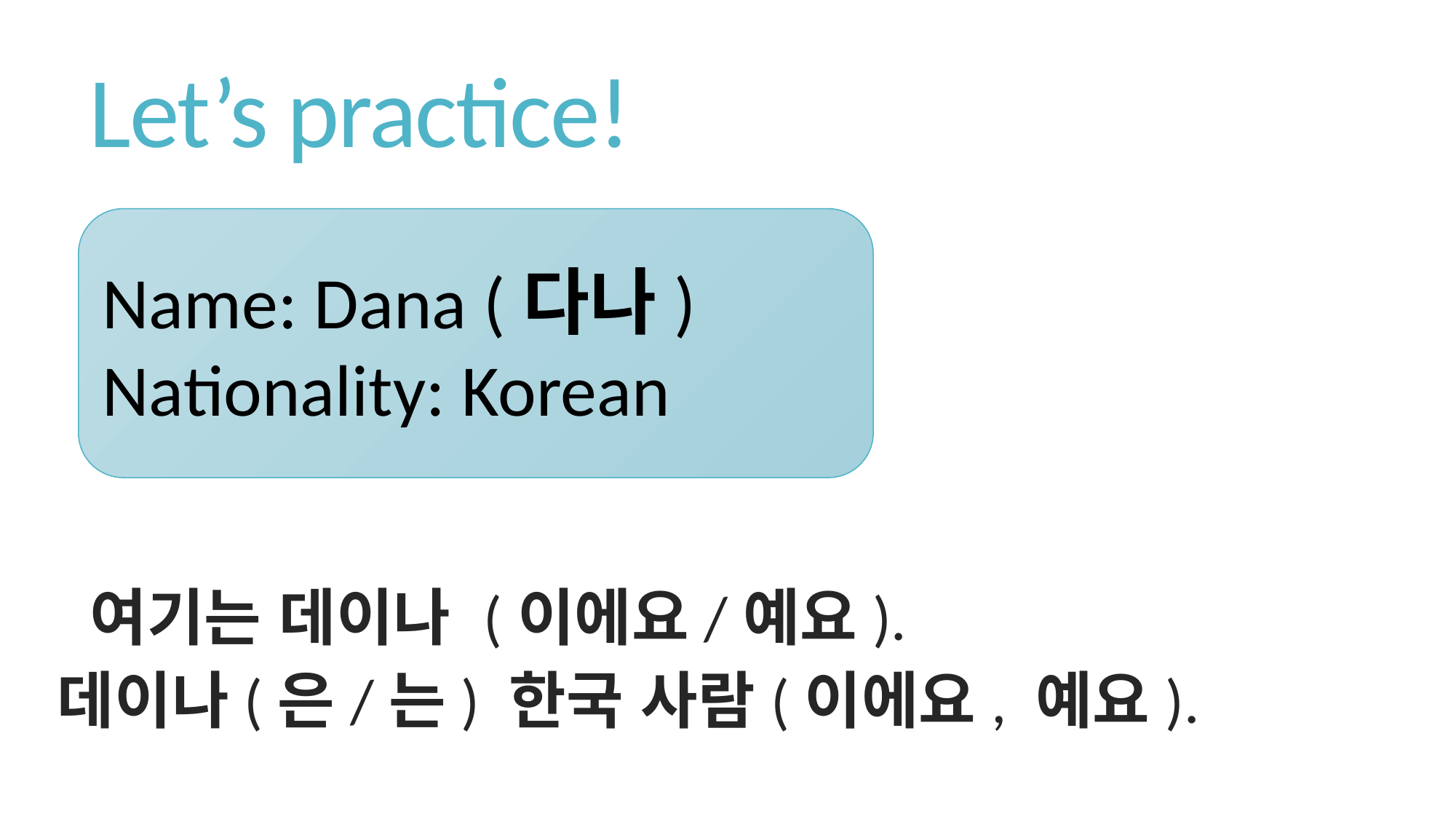

# Let’s practice!
Name: Dana (다나)
Nationality: Korean

  여기는 데이나 (이에요/예요).
데이나(은/는) 한국 사람(이에요, 예요).